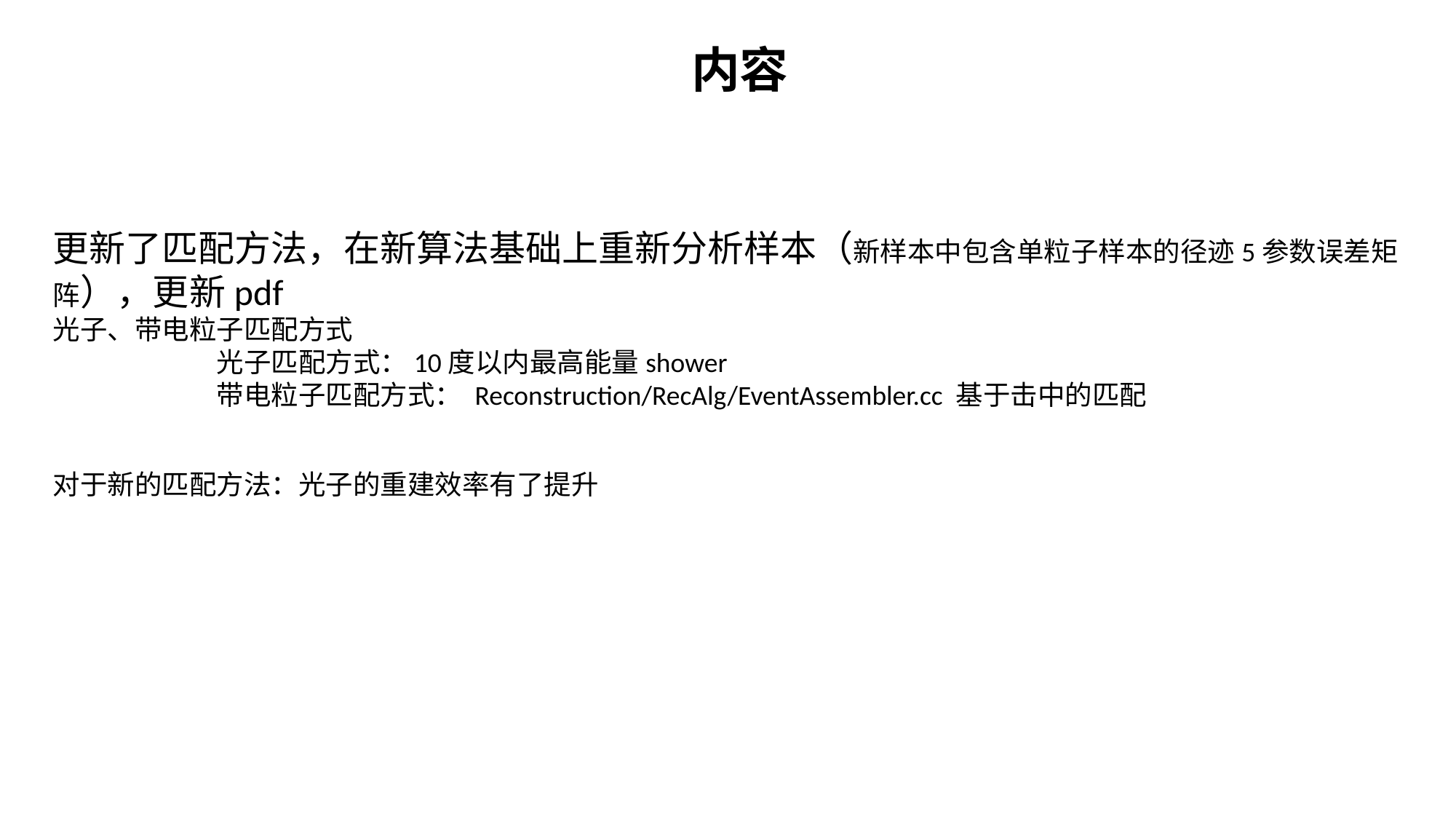

内容
更新了匹配方法，在新算法基础上重新分析样本（新样本中包含单粒子样本的径迹5参数误差矩阵），更新pdf
光子、带电粒子匹配方式
光子匹配方式：10度以内最高能量shower
带电粒子匹配方式： Reconstruction/RecAlg/EventAssembler.cc 基于击中的匹配

对于新的匹配方法：光子的重建效率有了提升